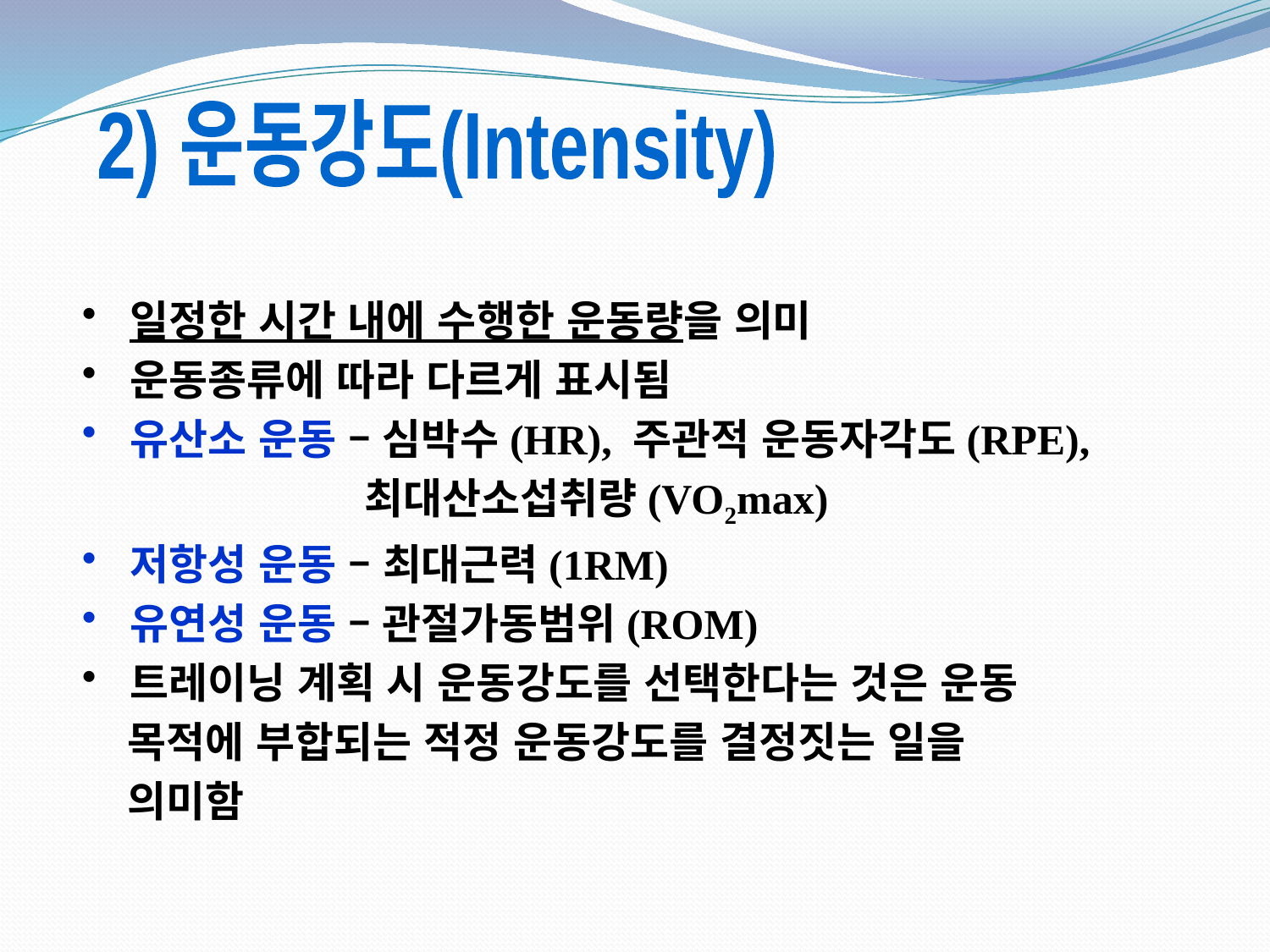

2) 운동강도(Intensity)
일정한 시간 내에 수행한 운동량을 의미
운동종류에 따라 다르게 표시됨
유산소 운동 – 심박수(HR), 주관적 운동자각도(RPE),
                       최대산소섭취량(VO2max)
저항성 운동 – 최대근력(1RM)
유연성 운동 – 관절가동범위(ROM)
트레이닝 계획 시 운동강도를 선택한다는 것은 운동
   목적에 부합되는 적정 운동강도를 결정짓는 일을
   의미함